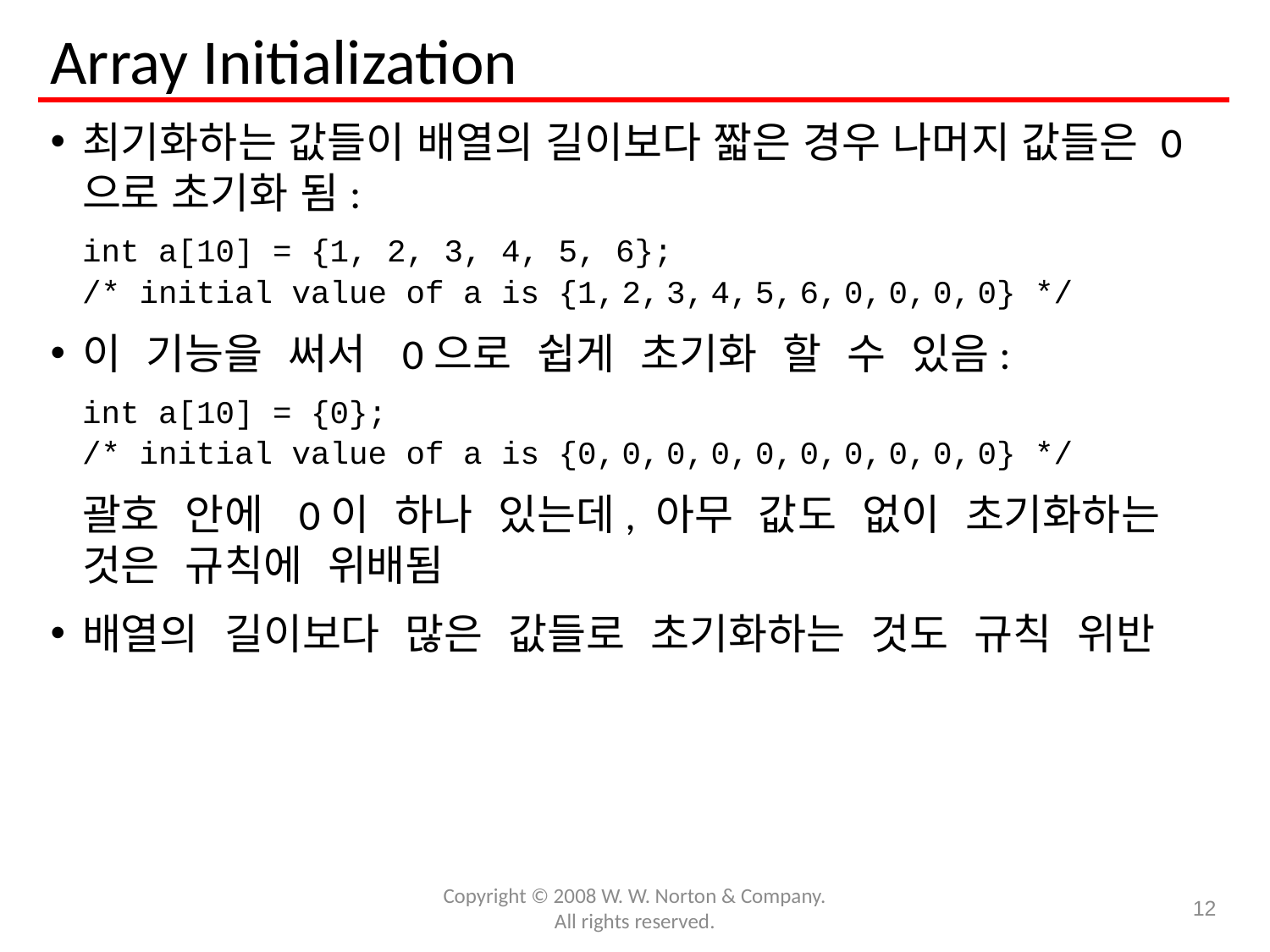

# Array Initialization
최기화하는 값들이 배열의 길이보다 짧은 경우 나머지 값들은 0으로 초기화 됨:
	int a[10] = {1, 2, 3, 4, 5, 6};
	/* initial value of a is {1, 2, 3, 4, 5, 6, 0, 0, 0, 0} */
이 기능을 써서 0으로 쉽게 초기화 할 수 있음:
	int a[10] = {0};
	/* initial value of a is {0, 0, 0, 0, 0, 0, 0, 0, 0, 0} */
	괄호 안에 0이 하나 있는데, 아무 값도 없이 초기화하는 것은 규칙에 위배됨
배열의 길이보다 많은 값들로 초기화하는 것도 규칙 위반
Copyright © 2008 W. W. Norton & Company.
All rights reserved.
12